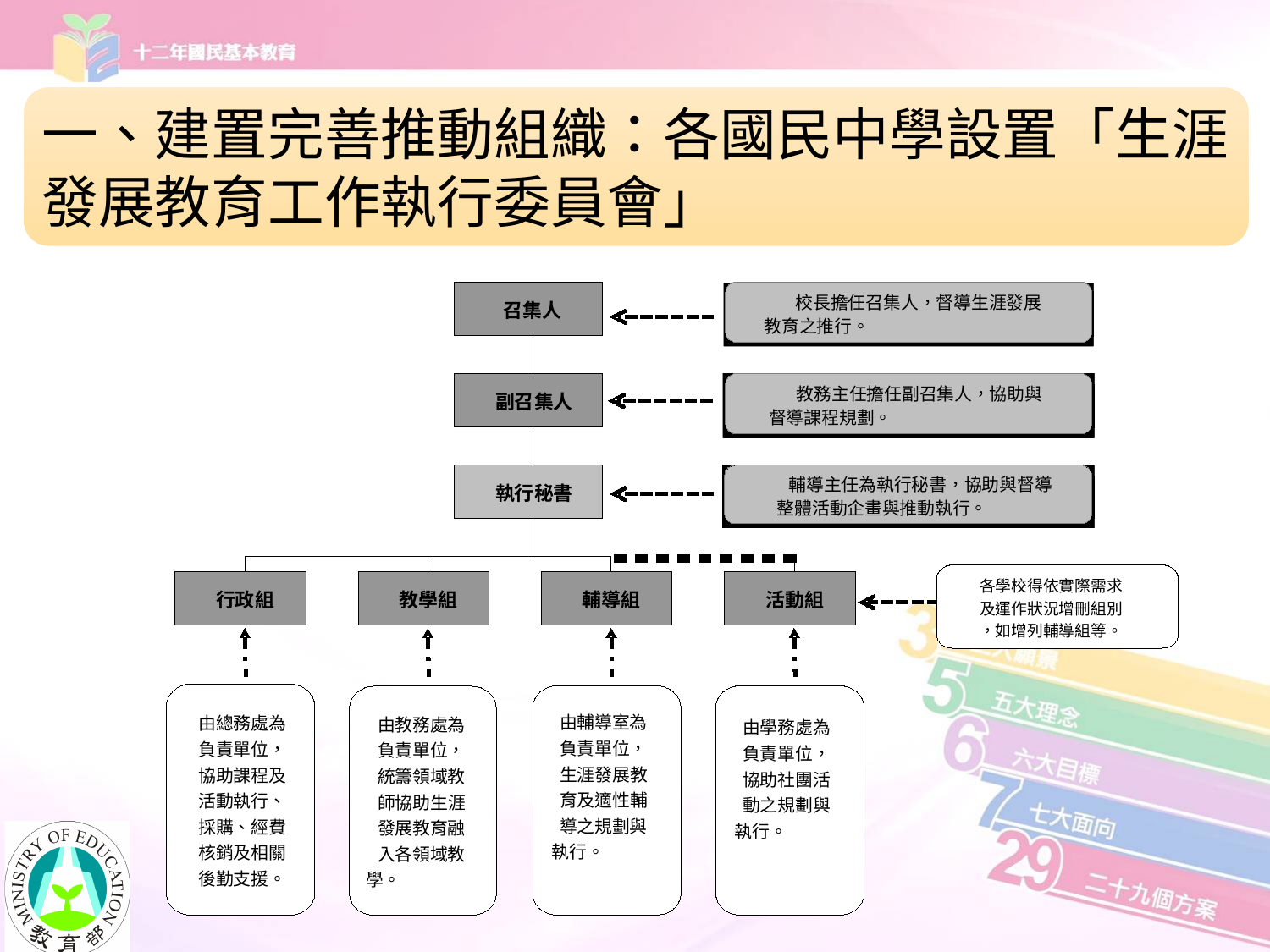

一、建置完善推動組織：各國民中學設置「生涯發展教育工作執行委員會」

校長擔任召集人，督導生涯發展
校長擔任召集人，督導生涯發展
校長擔任召集人，督導生涯發展
校長擔任召集人，督導生涯發展
召集人
召集人

教育之推行。
教育之推行。
教育之推行。
教育之推行。

教務主任擔任副召集人，協助與
教務主任擔任副召集人，協助與
教務主任擔任副召集人，協助與
教務主任擔任副召集人，協助與
副召集人
副召集人

督導課程規劃。
督導課程規劃。
督導課程規劃。
督導課程規劃。

輔導主任為執行秘書，協助與督導
輔導主任為執行秘書，協助與督導
輔導主任為執行秘書，協助與督導
輔導主任為執行秘書，協助與督導
執行秘書
執行秘書

整體活動企畫與推動執行。
整體活動企畫與推動執行。
整體活動企畫與推動執行。
整體活動企畫與推動執行。

各學校得依實際需求
各學校得依實際需求
行政組
行政組
教學組
教學組
輔導組
輔導組
活動組
活動組

及運作狀況增刪組別
及運作狀況增刪組別
，如增列輔導組等。
，如增列輔導組等。

由輔導室為
由輔導室為
由總務處為
由總務處為
由教務處為
由教務處為
由學務處為
由學務處為
負責單位，
負責單位，
負責單位，
負責單位，
負責單位，
負責單位，
負責單位，
負責單位，
生涯發展教
生涯發展教
協助課程及
協助課程及
統籌領域教
統籌領域教
協助社團活
協助社團活
育及適性輔
育及適性輔
活動執行、
活動執行、
師協助生涯
師協助生涯
動之規劃與
動之規劃與
導之規劃與
導之規劃與
採購、經費
採購、經費
發展教育融
發展教育融
執行。
執行。
執行。
執行。
核銷及相關
核銷及相關
入各領域教
入各領域教
後勤支援。
後勤支援。
學。
學。